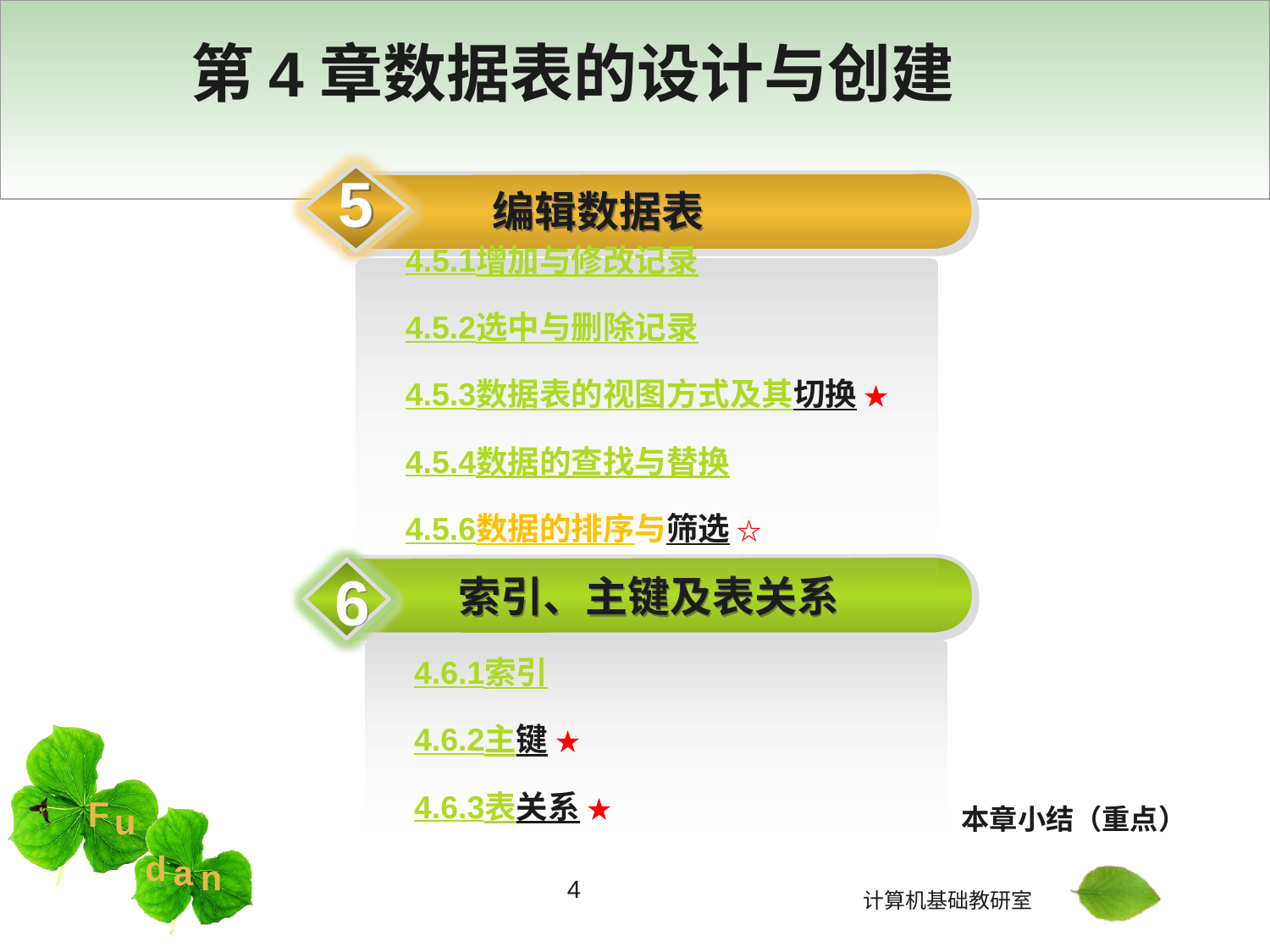

# 第4章数据表的设计与创建
5

编辑数据表
4.5.1增加与修改记录
4.5.2选中与删除记录
4.5.3数据表的视图方式及其切换 ★
4.5.4数据的查找与替换
4.5.6数据的排序与筛选 ☆

6

索引、主键及表关系
4.6.1索引
4.6.2主键 ★
4.6.3表关系 ★
本章小结（重点）
4